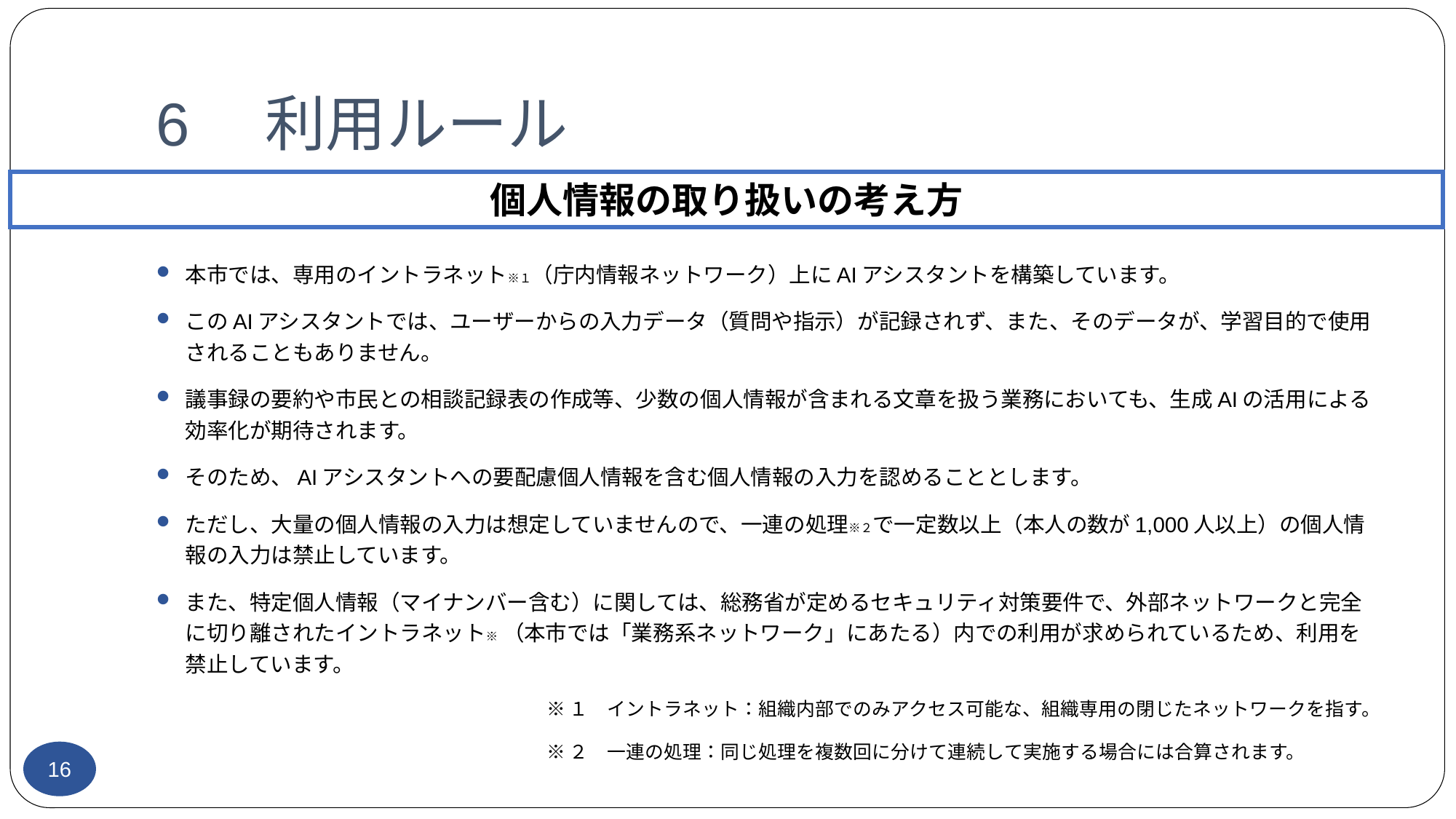

# 6	利用ルール
個人情報の取り扱いの考え方
本市では、専用のイントラネット※１（庁内情報ネットワーク）上にAIアシスタントを構築しています。
このAIアシスタントでは、ユーザーからの入力データ（質問や指示）が記録されず、また、そのデータが、学習目的で使用されることもありません。
議事録の要約や市民との相談記録表の作成等、少数の個人情報が含まれる文章を扱う業務においても、生成AIの活用による効率化が期待されます。
そのため、AIアシスタントへの要配慮個人情報を含む個人情報の入力を認めることとします。
ただし、大量の個人情報の入力は想定していませんので、一連の処理※２で一定数以上（本人の数が1,000人以上）の個人情報の入力は禁止しています。
また、特定個人情報（マイナンバー含む）に関しては、総務省が定めるセキュリティ対策要件で、外部ネットワークと完全に切り離されたイントラネット※ （本市では「業務系ネットワーク」にあたる）内での利用が求められているため、利用を禁止しています。
※１　イントラネット：組織内部でのみアクセス可能な、組織専用の閉じたネットワークを指す。
※２　一連の処理：同じ処理を複数回に分けて連続して実施する場合には合算されます。
16